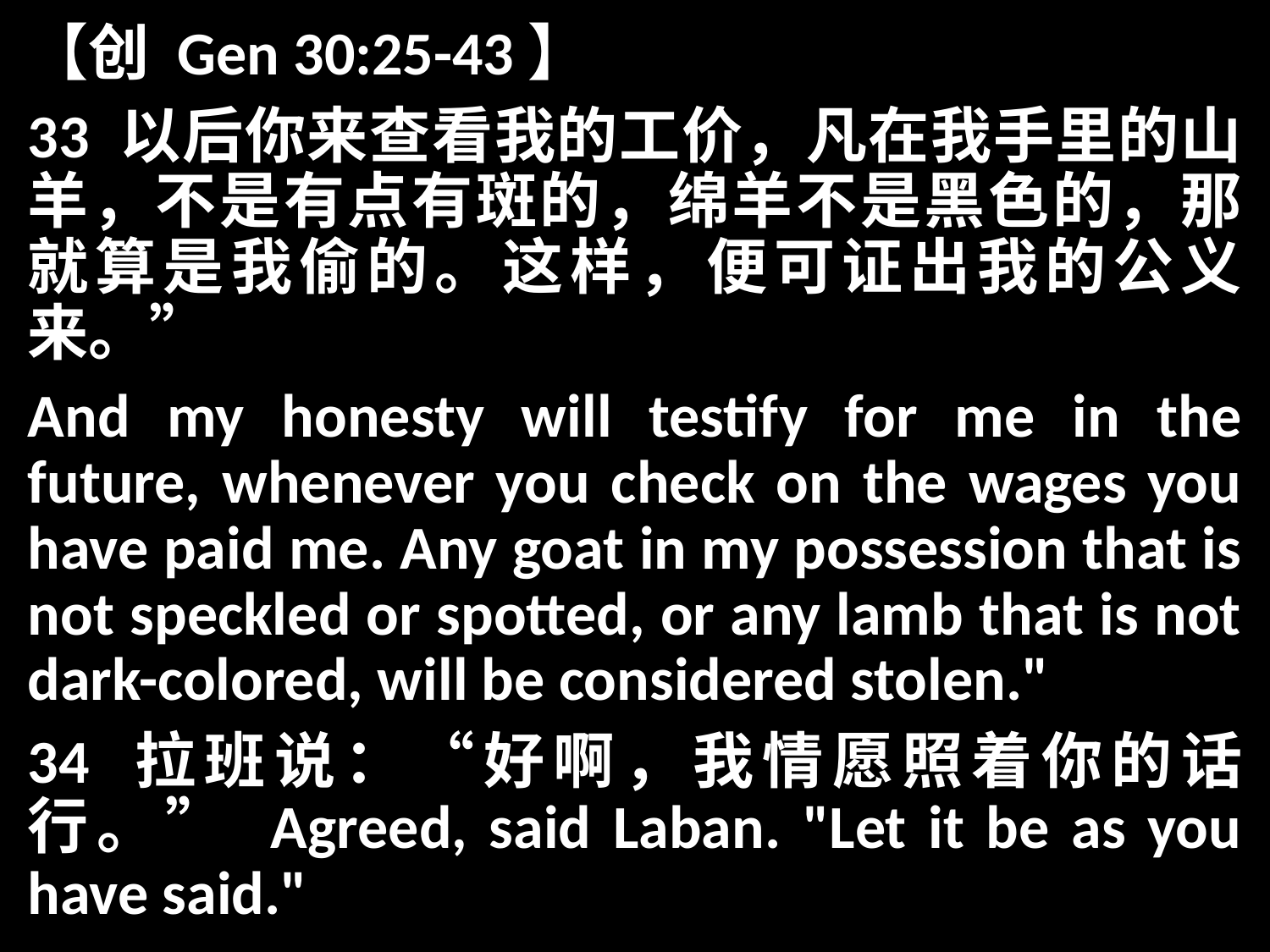

【创 Gen 30:25-43】
33 以后你来查看我的工价，凡在我手里的山羊，不是有点有斑的，绵羊不是黑色的，那就算是我偷的。这样，便可证出我的公义来。”
And my honesty will testify for me in the future, whenever you check on the wages you have paid me. Any goat in my possession that is not speckled or spotted, or any lamb that is not dark-colored, will be considered stolen."
34 拉班说：“好啊，我情愿照着你的话行。” Agreed, said Laban. "Let it be as you have said."